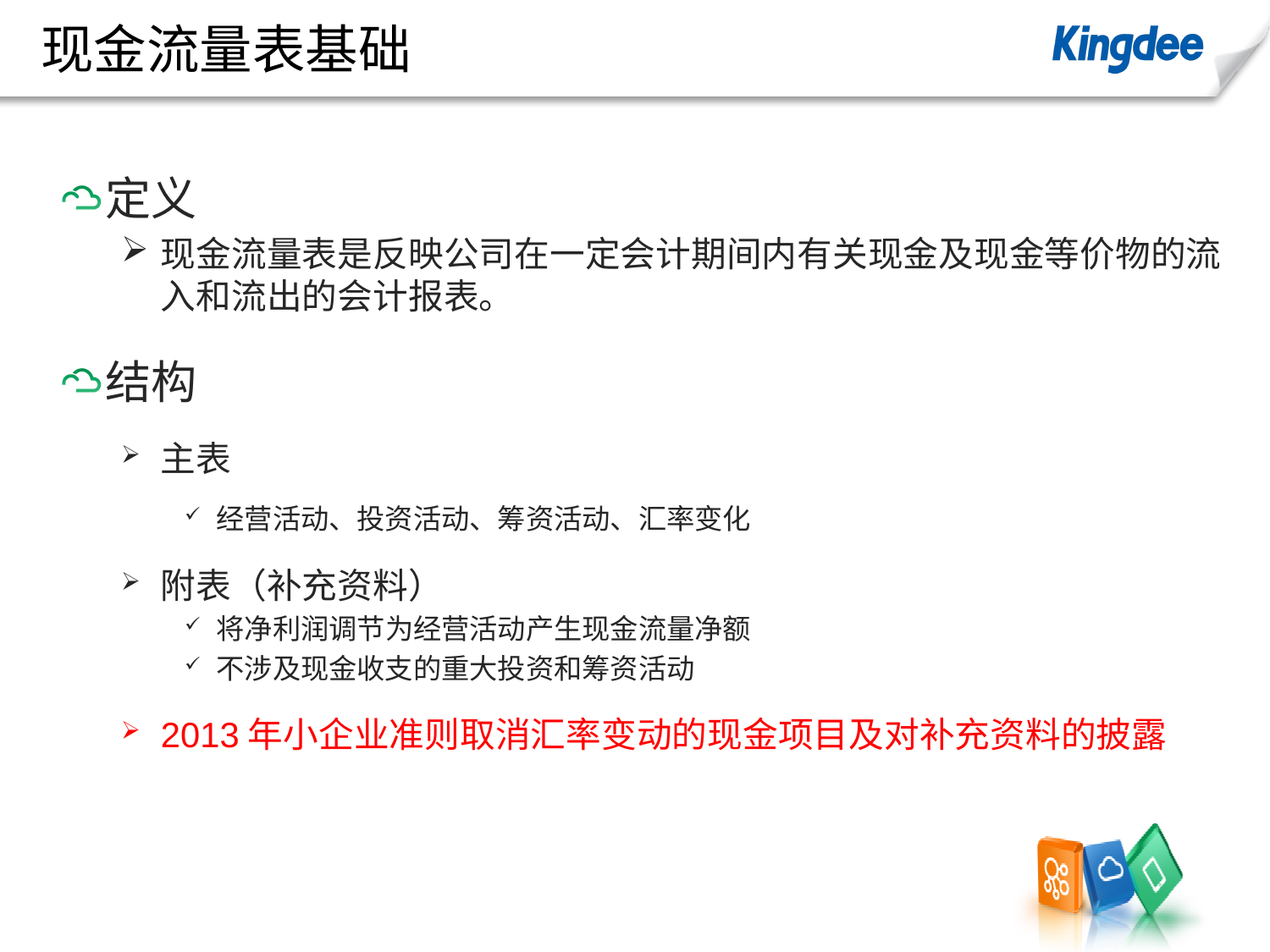

# 现金流量表基础
定义
现金流量表是反映公司在一定会计期间内有关现金及现金等价物的流入和流出的会计报表。
结构
主表
经营活动、投资活动、筹资活动、汇率变化
附表（补充资料）
将净利润调节为经营活动产生现金流量净额
不涉及现金收支的重大投资和筹资活动
2013年小企业准则取消汇率变动的现金项目及对补充资料的披露